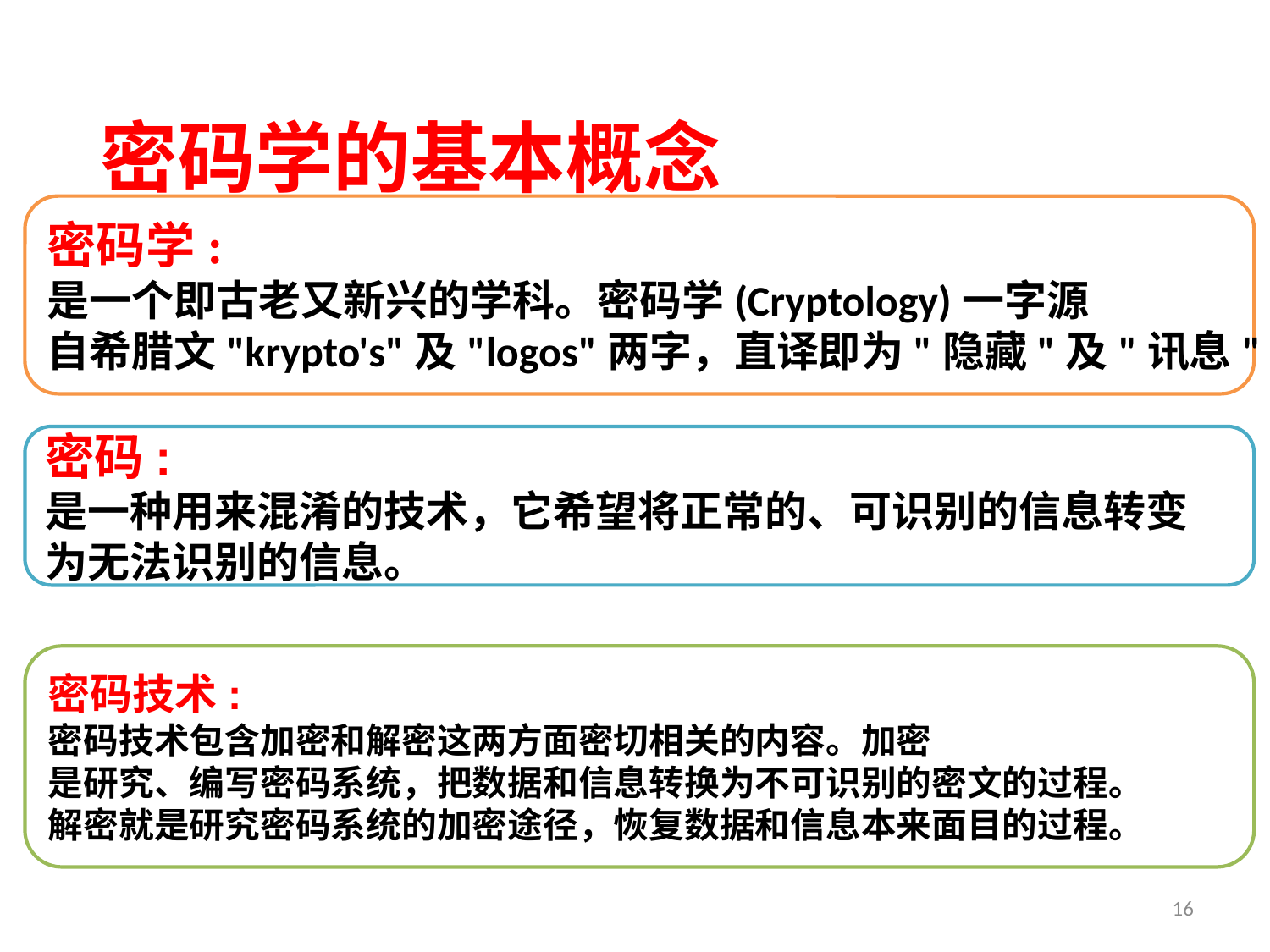

密码学的基本概念
密码学:
是一个即古老又新兴的学科。密码学(Cryptology)一字源
自希腊文"krypto's"及"logos"两字，直译即为"隐藏"及"讯息"之意。
密码:
是一种用来混淆的技术，它希望将正常的、可识别的信息转变
为无法识别的信息。
密码技术:
密码技术包含加密和解密这两方面密切相关的内容。加密
是研究、编写密码系统，把数据和信息转换为不可识别的密文的过程。
解密就是研究密码系统的加密途径，恢复数据和信息本来面目的过程。
16